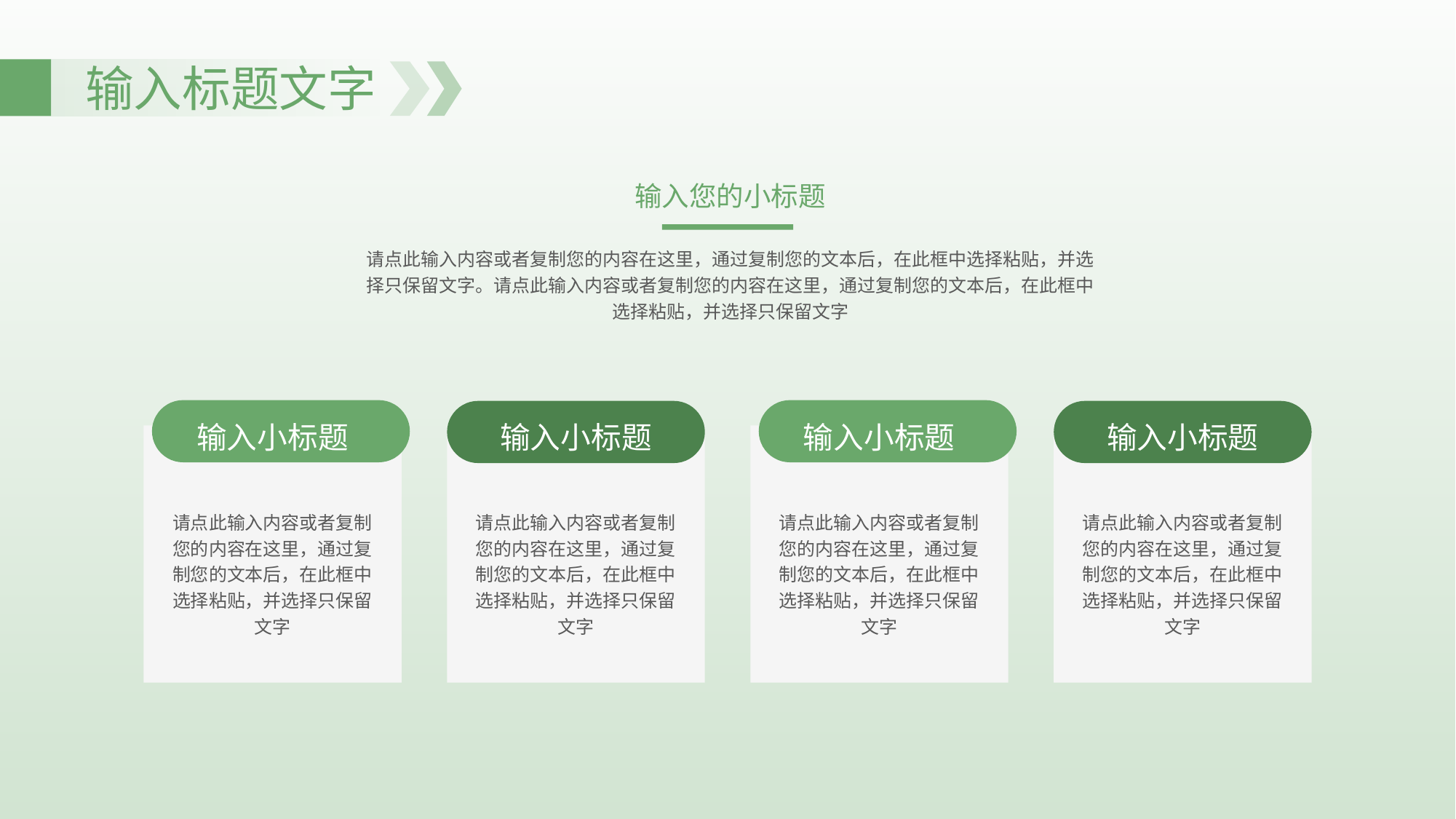

输入标题文字

输入您的小标题
请点此输入内容或者复制您的内容在这里，通过复制您的文本后，在此框中选择粘贴，并选择只保留文字。请点此输入内容或者复制您的内容在这里，通过复制您的文本后，在此框中选择粘贴，并选择只保留文字

输入小标题
输入小标题
输入小标题
输入小标题

请点此输入内容或者复制您的内容在这里，通过复制您的文本后，在此框中选择粘贴，并选择只保留文字
请点此输入内容或者复制您的内容在这里，通过复制您的文本后，在此框中选择粘贴，并选择只保留文字
请点此输入内容或者复制您的内容在这里，通过复制您的文本后，在此框中选择粘贴，并选择只保留文字
请点此输入内容或者复制您的内容在这里，通过复制您的文本后，在此框中选择粘贴，并选择只保留文字